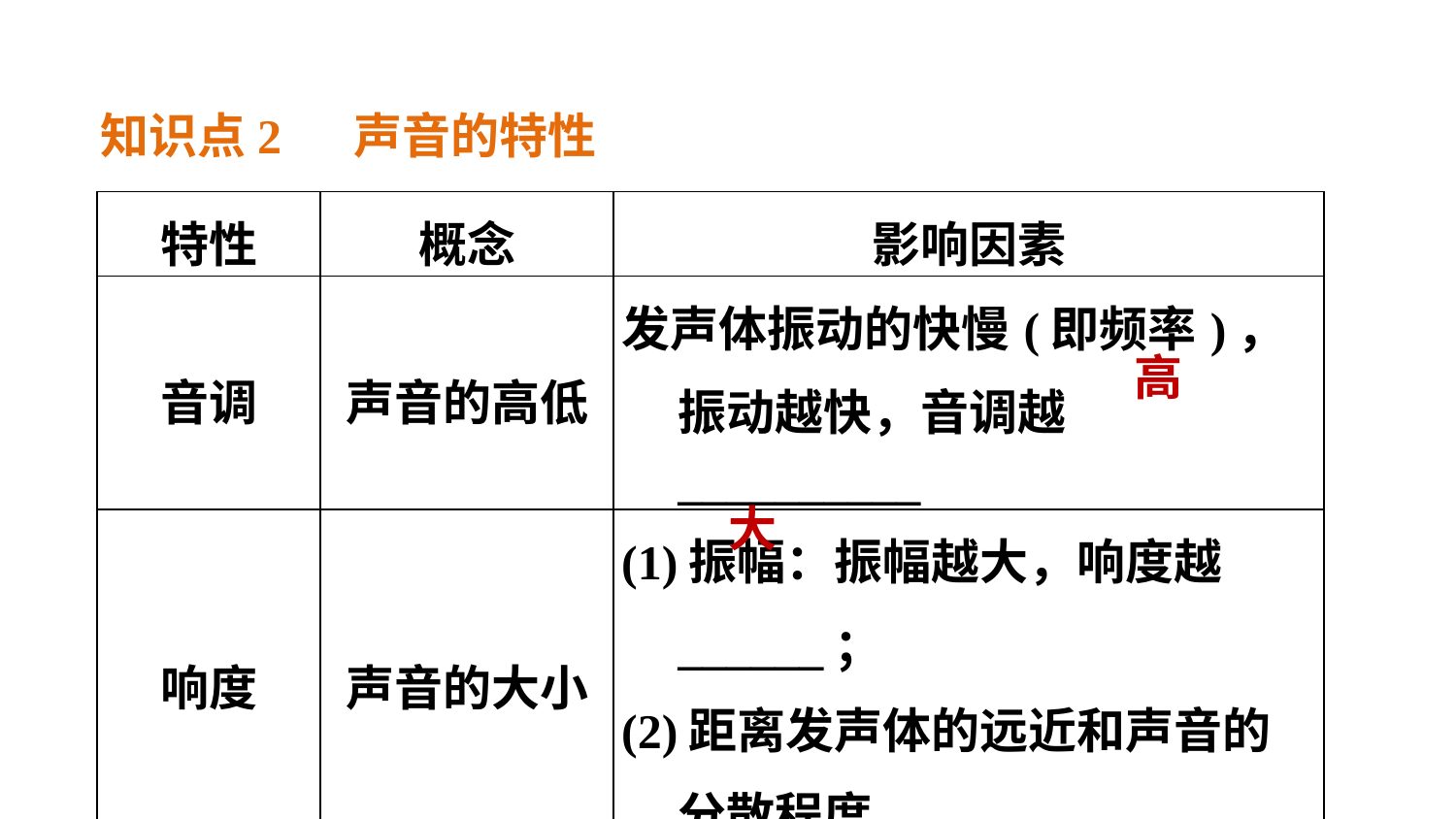

知识点2     声音的特性
| 特性 | 概念 | 影响因素 |
| --- | --- | --- |
| 音调 | 声音的高低 | 发声体振动的快慢(即频率)，振动越快，音调越\_\_\_\_\_\_\_\_\_\_ |
| 响度 | 声音的大小 | (1)振幅：振幅越大，响度越\_\_\_\_\_\_； (2)距离发声体的远近和声音的分散程度 |
高
大